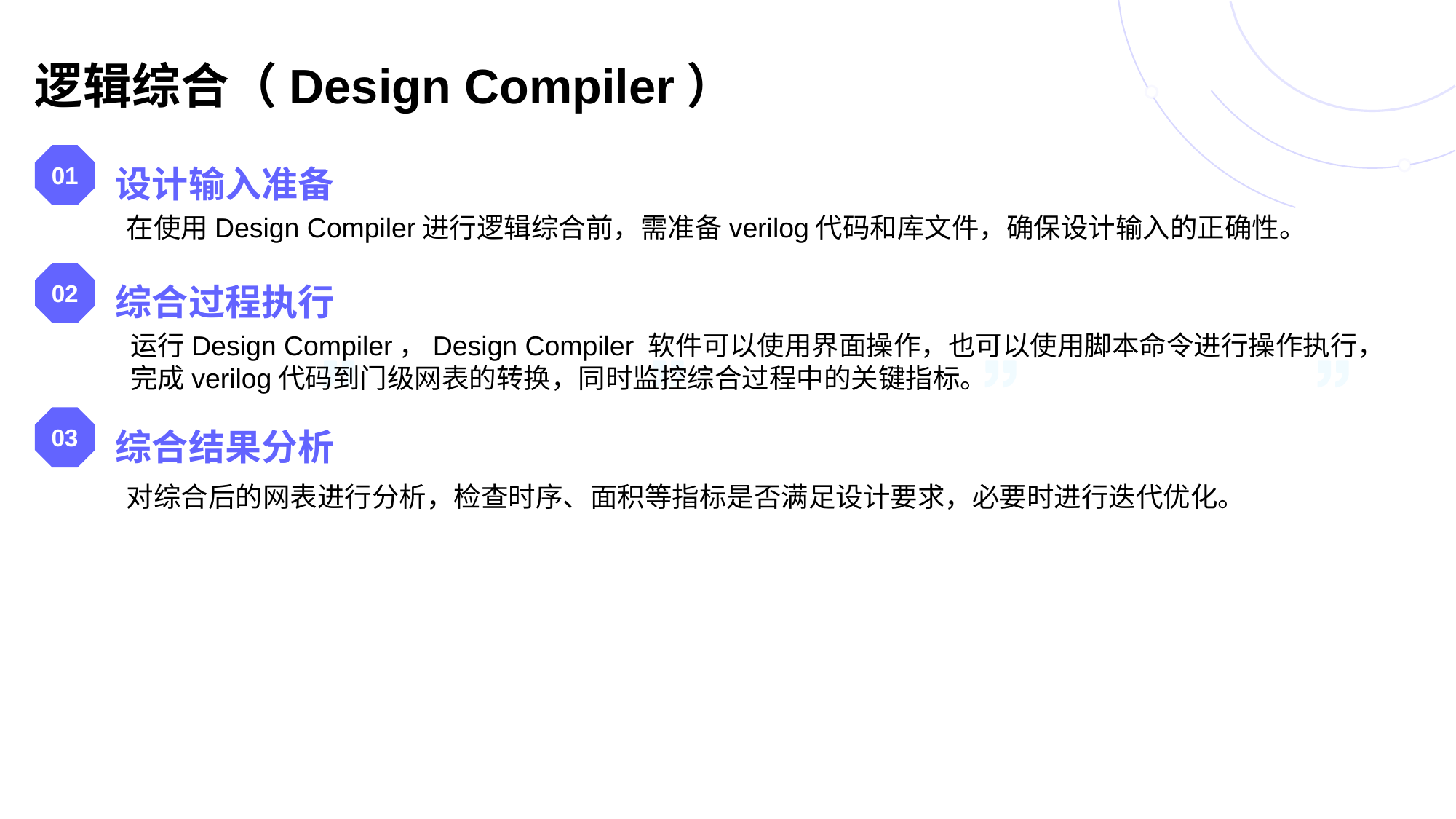

# 逻辑综合（Design Compiler）
01
设计输入准备
在使用Design Compiler进行逻辑综合前，需准备verilog代码和库文件，确保设计输入的正确性。

02
综合过程执行
运行Design Compiler，Design Compiler 软件可以使用界面操作，也可以使用脚本命令进行操作执行，完成verilog代码到门级网表的转换，同时监控综合过程中的关键指标。

03
综合结果分析
对综合后的网表进行分析，检查时序、面积等指标是否满足设计要求，必要时进行迭代优化。